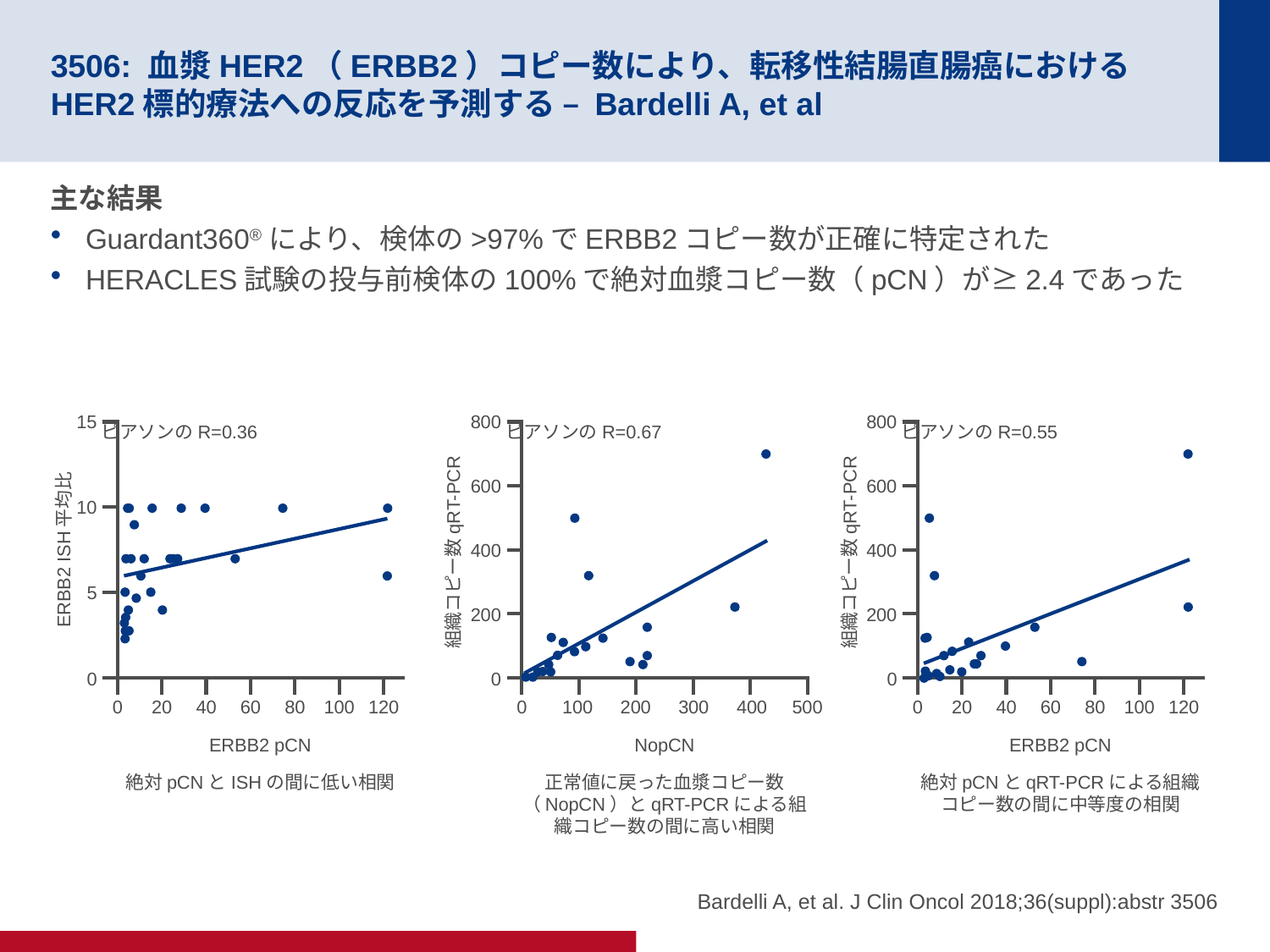

# 3506: 血漿HER2（ERBB2）コピー数により、転移性結腸直腸癌におけるHER2標的療法への反応を予測する – Bardelli A, et al
主な結果
Guardant360®により、検体の>97%でERBB2コピー数が正確に特定された
HERACLES試験の投与前検体の100%で絶対血漿コピー数（pCN）が≥2.4であった
15
800
800
ピアソンのR=0.36
ピアソンのR=0.67
ピアソンのR=0.55

600
600
10

ERBB2 ISH平均比
組織コピー数qRT-PCR
組織コピー数qRT-PCR
400
400

5

200
200

0
0
0

0
20
40
60
80
100
120
0
100
200
300
400
500
0
20
40
60
80
100
120
ERBB2 pCN
NopCN
ERBB2 pCN
絶対pCNとISHの間に低い相関
正常値に戻った血漿コピー数（NopCN）とqRT-PCRによる組織コピー数の間に高い相関
絶対pCNとqRT-PCRによる組織コピー数の間に中等度の相関
Bardelli A, et al. J Clin Oncol 2018;36(suppl):abstr 3506